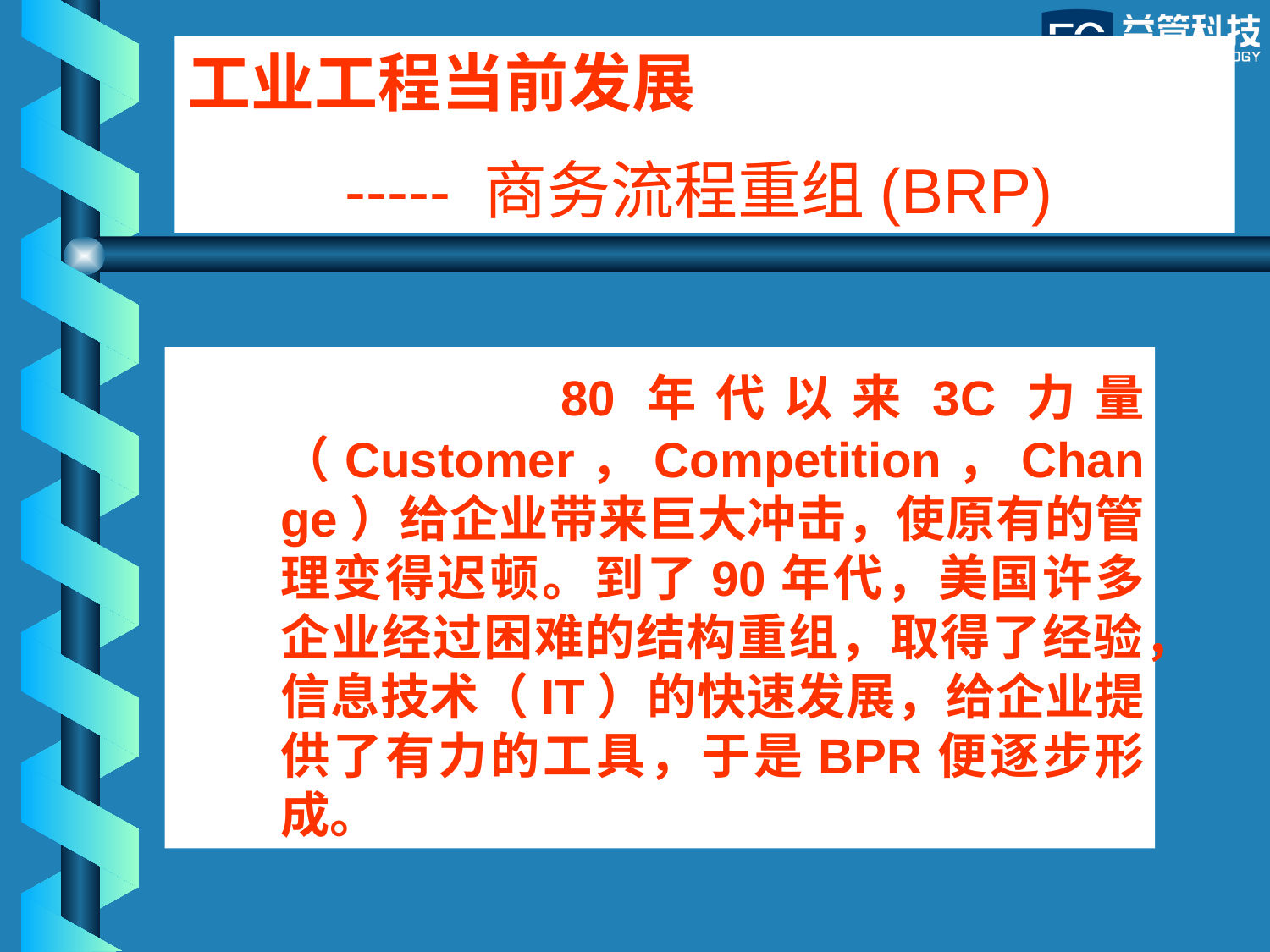

工业工程当前发展
         ----- 商务流程重组(BRP)
        80年代以来3C力量（Customer，Competition，Change）给企业带来巨大冲击，使原有的管理变得迟顿。到了90年代，美国许多企业经过困难的结构重组，取得了经验，信息技术（IT）的快速发展，给企业提供了有力的工具，于是BPR便逐步形成。